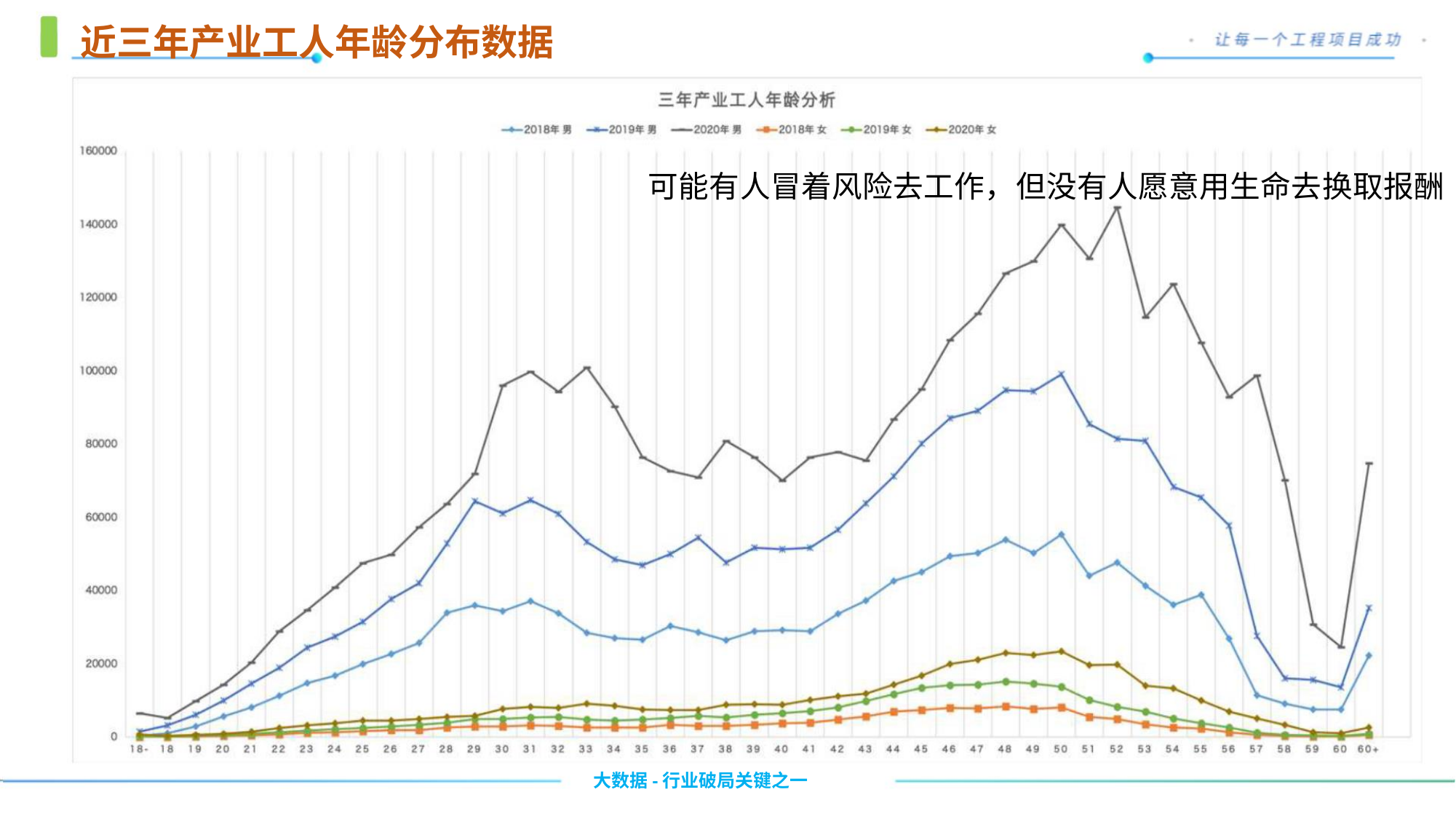

近三年产业工人年龄分布数据
可能有人冒着风险去工作，但没有人愿意用生命去换取报酬
大数据-行业破局关键之一